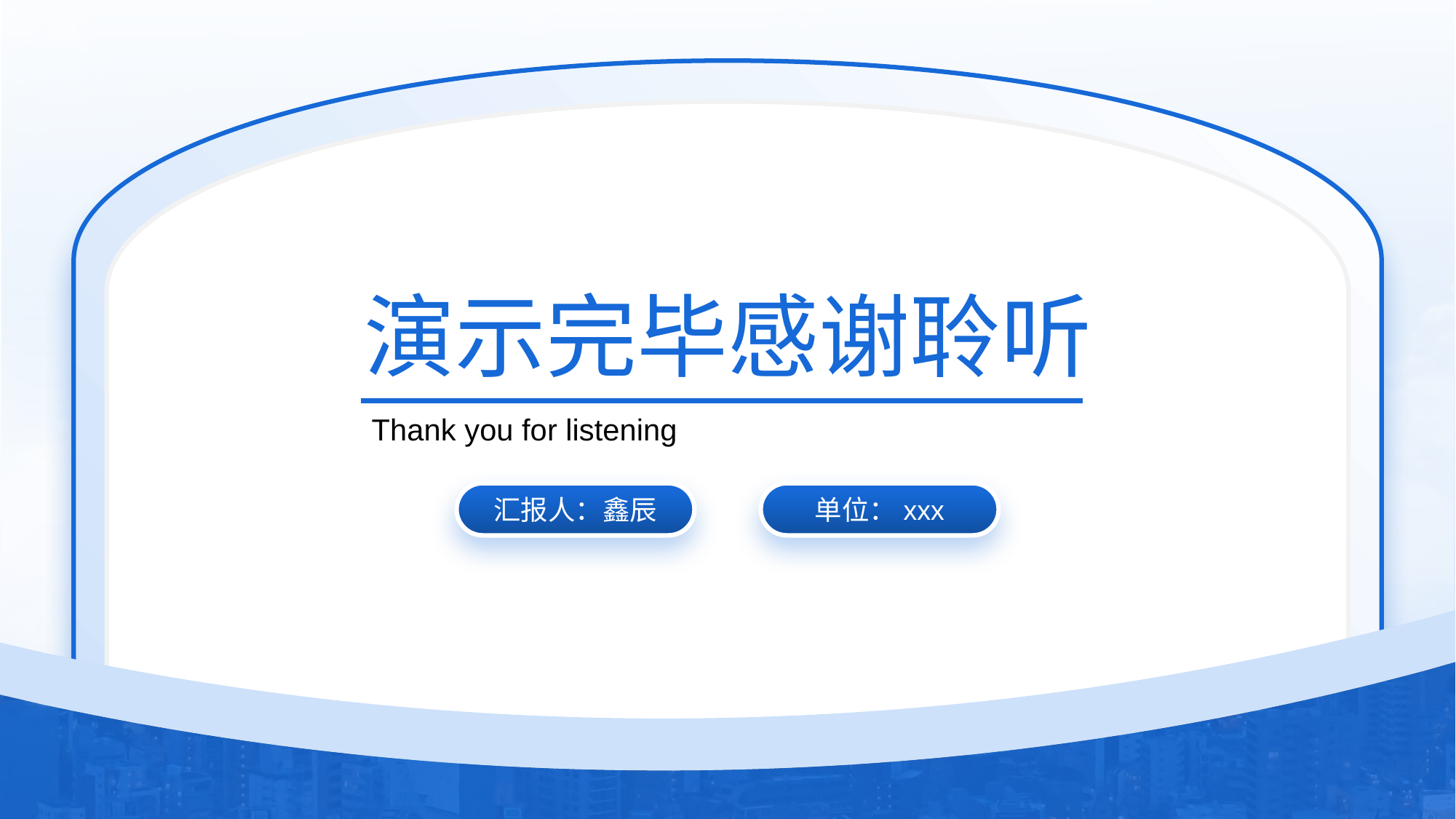

演示完毕感谢聆听
Thank you for listening

汇报人：鑫辰

单位：xxx